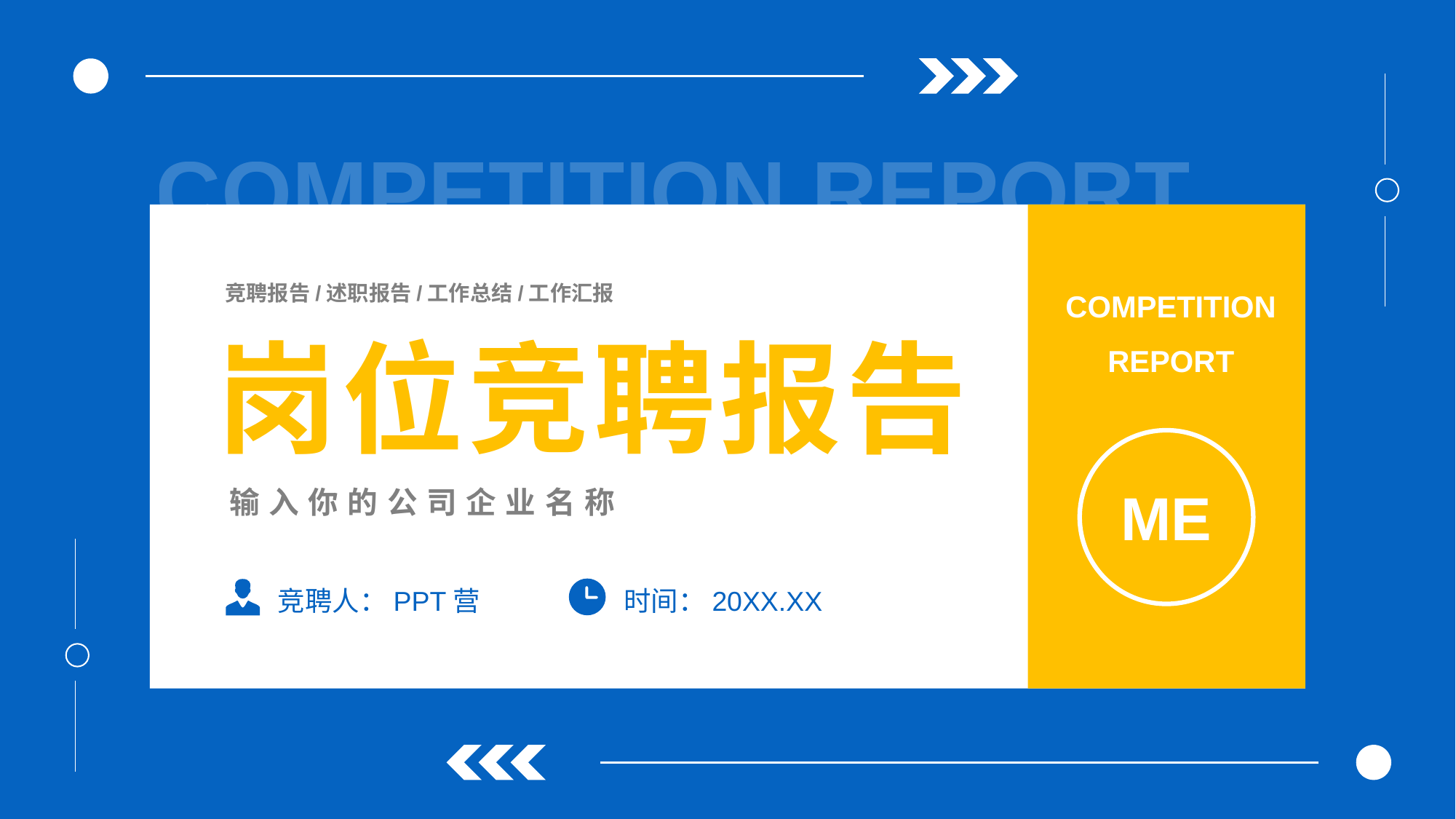

COMPETITION REPORT

COMPETITION REPORT
竞聘报告/述职报告/工作总结/工作汇报

岗位竞聘报告

ME
输入你的公司企业名称
竞聘人：PPT营

时间：20XX.XX